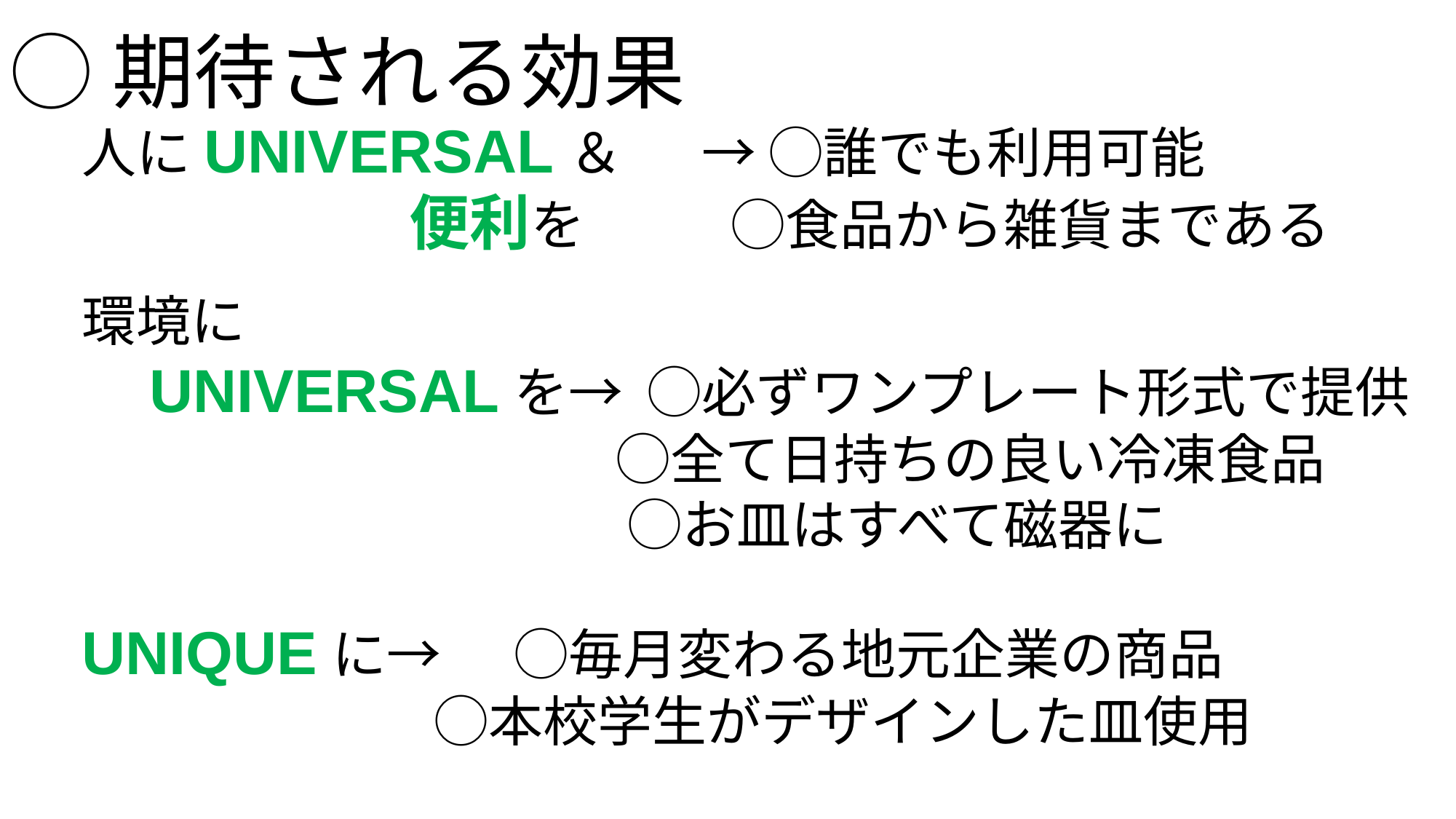

◯期待される効果
人にUNIVERSAL＆  　→ ◯誰でも利用可能
　　　　　　便利を　　   ◯食品から雑貨まである

環境に
　UNIVERSALを→  ◯必ずワンプレート形式で提供
　　　　　　  　      　◯全て日持ちの良い冷凍食品
　　　　　　　　　　◯お皿はすべて磁器に

UNIQUEに→      ◯毎月変わる地元企業の商品
　　　　　　  ◯本校学生がデザインした皿使用
　　　　　　　⇨ 地元企業や大学の宣伝（社会貢献）